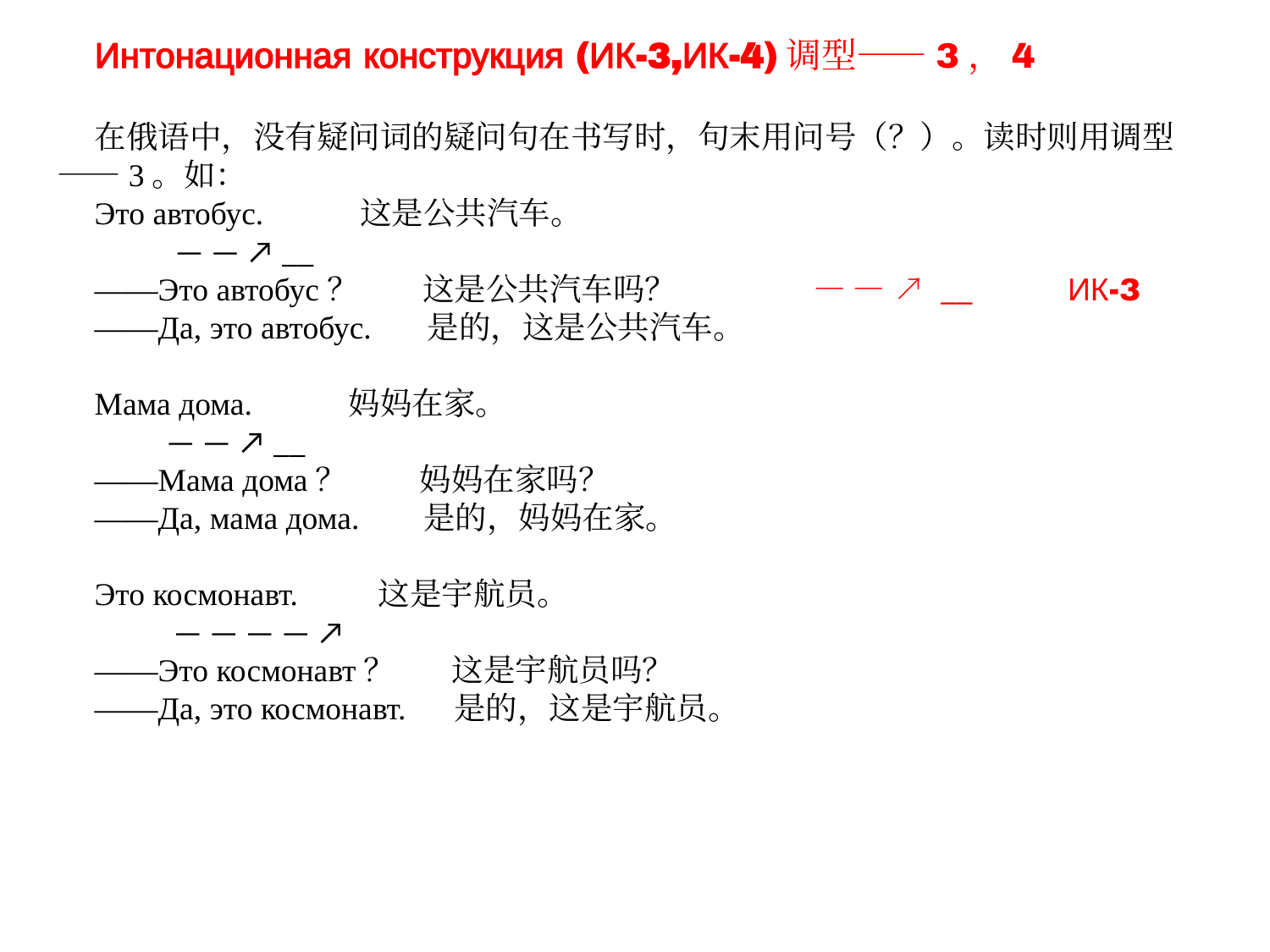

Интонационная конструкция (ИК-3,ИК-4)调型——3，4

在俄语中，没有疑问词的疑问句在书写时，句末用问号（？）。读时则用调型——3。如：
Это автобус.           这是公共汽车。
          — — ↗ __
——Это автобус？        这是公共汽车吗？                 — — ↗ __         ИК-3
——Да, это автобус.      是的，这是公共汽车。

Мама дома.           妈妈在家。
          — — ↗ __
——Мама дома？         妈妈在家吗？
——Да, мама дома.       是的，妈妈在家。

Это космонавт.         这是宇航员。
           — — — — ↗
——Это космонавт？       这是宇航员吗？
——Да, это космонавт.     是的，这是宇航员。